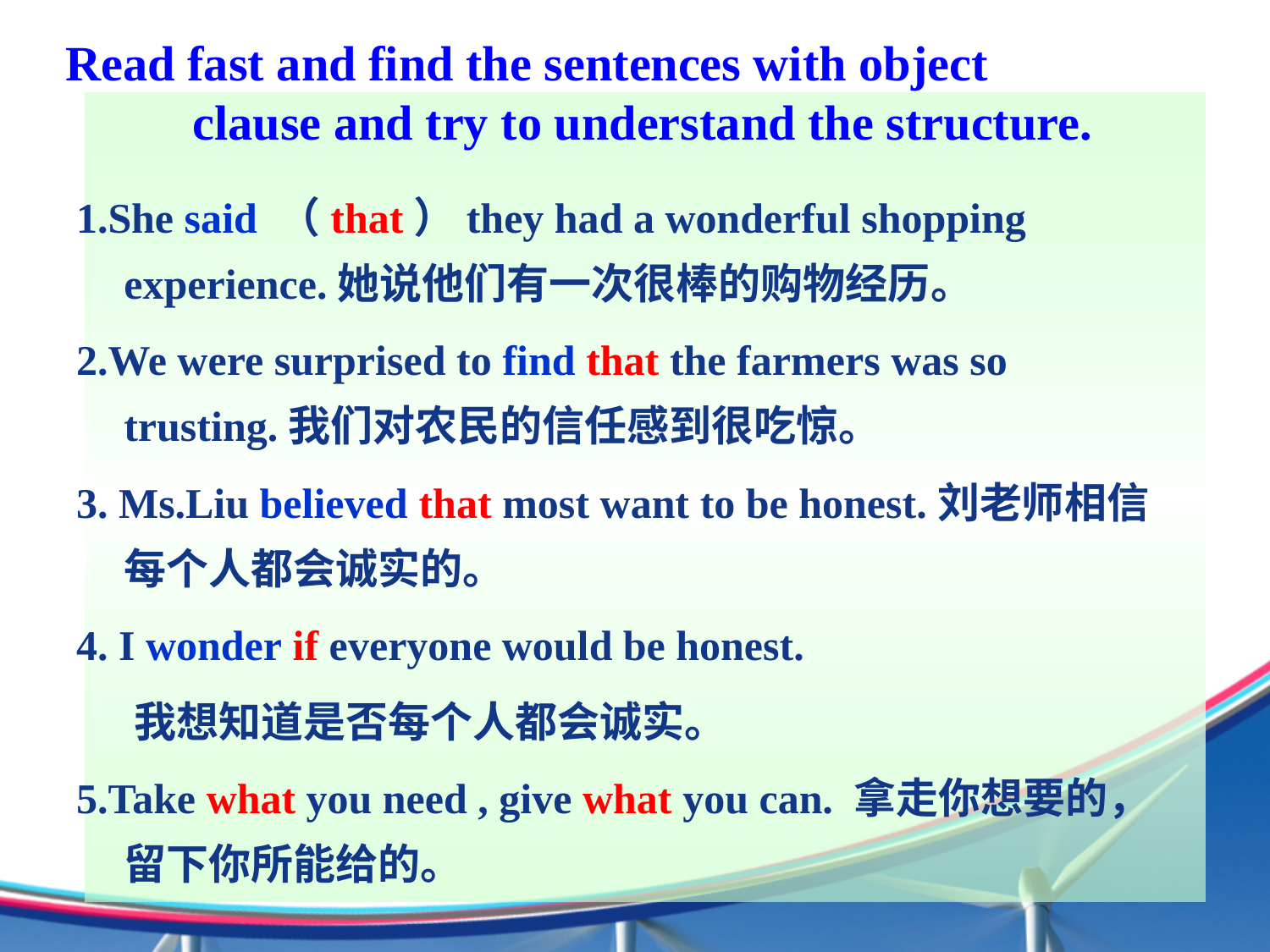

# Read fast and find the sentences with object clause and try to understand the structure.

1.She said （that）they had a wonderful shopping experience.她说他们有一次很棒的购物经历。
2.We were surprised to find that the farmers was so trusting.我们对农民的信任感到很吃惊。
3. Ms.Liu believed that most want to be honest.刘老师相信每个人都会诚实的。
4. I wonder if everyone would be honest.
     我想知道是否每个人都会诚实。
5.Take what you need , give what you can. 拿走你想要的，留下你所能给的。